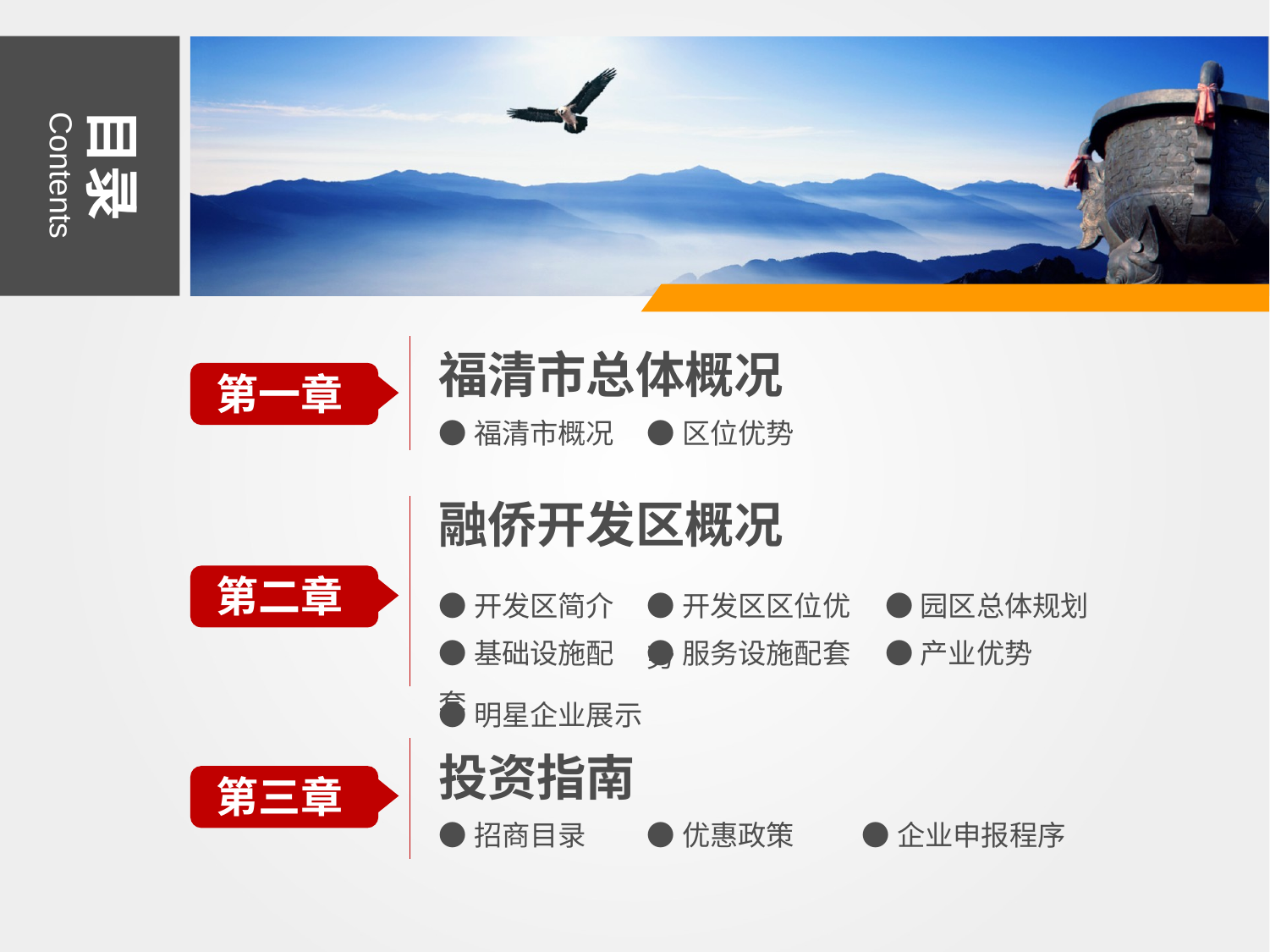

目录
Contents

福清市总体概况
第一章

●福清市概况
●区位优势
融侨开发区概况
第二章

●开发区简介
●开发区区位优势
●园区总体规划
●基础设施配套
●服务设施配套
●产业优势

●明星企业展示
投资指南
第三章

●招商目录
●优惠政策
●企业申报程序